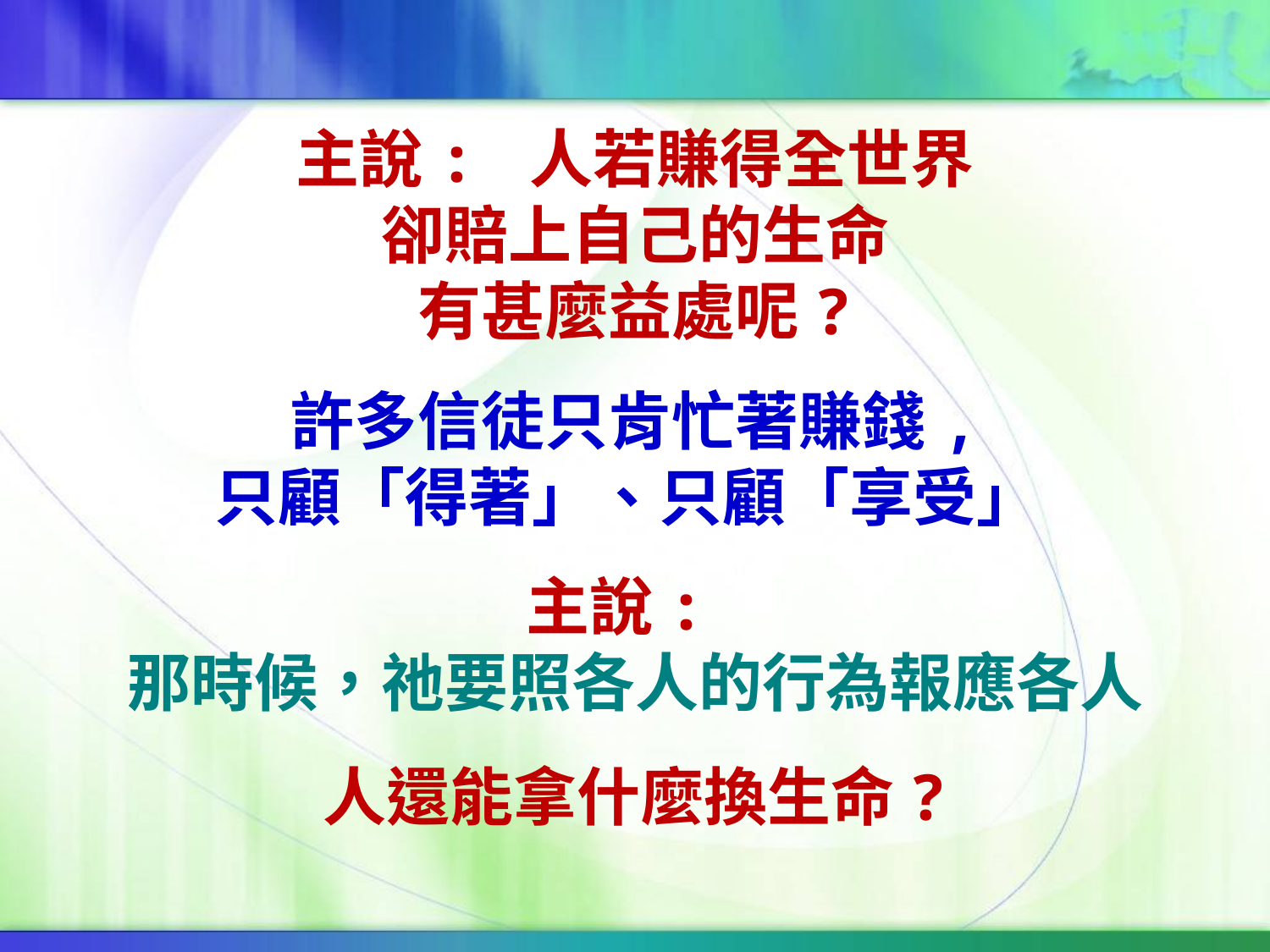

主說: 人若賺得全世界
卻賠上自己的生命
有甚麼益處呢?

許多信徒只肯忙著賺錢,
只顧「得著」、只顧「享受」

主說:
那時候，祂要照各人的行為報應各人

人還能拿什麼換生命?